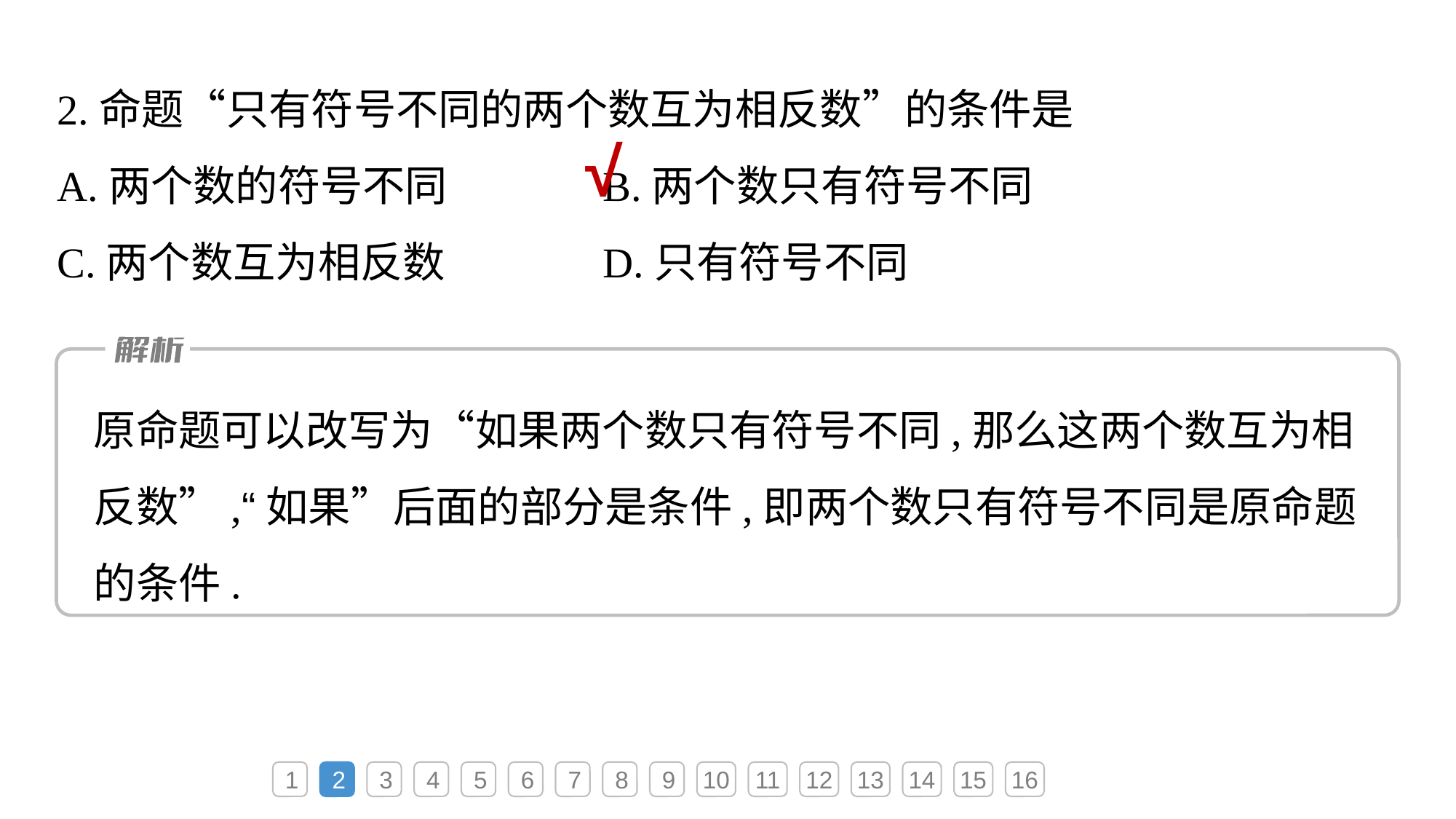

2.命题“只有符号不同的两个数互为相反数”的条件是
A.两个数的符号不同		B.两个数只有符号不同
C.两个数互为相反数		D.只有符号不同
√

原命题可以改写为“如果两个数只有符号不同,那么这两个数互为相反数”,“如果”后面的部分是条件,即两个数只有符号不同是原命题的条件.
1
2
3
4
5
6
7
8
9
10
11
12
13
14
15
16